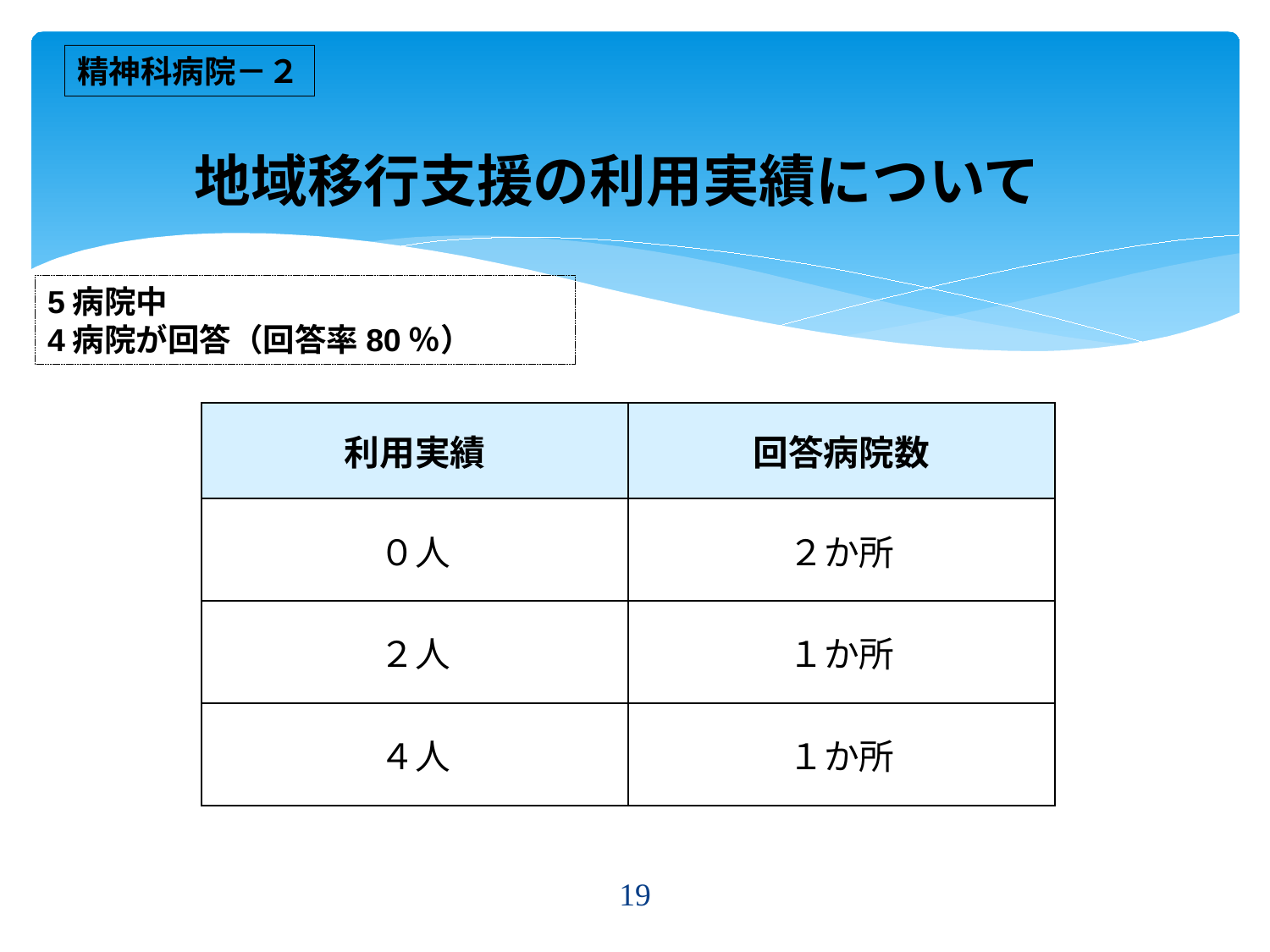

精神科病院－２
# 地域移行支援の利用実績について
5病院中
4病院が回答（回答率80％）
| 利用実績 | 回答病院数 |
| --- | --- |
| ０人 | ２か所 |
| ２人 | １か所 |
| ４人 | １か所 |
19